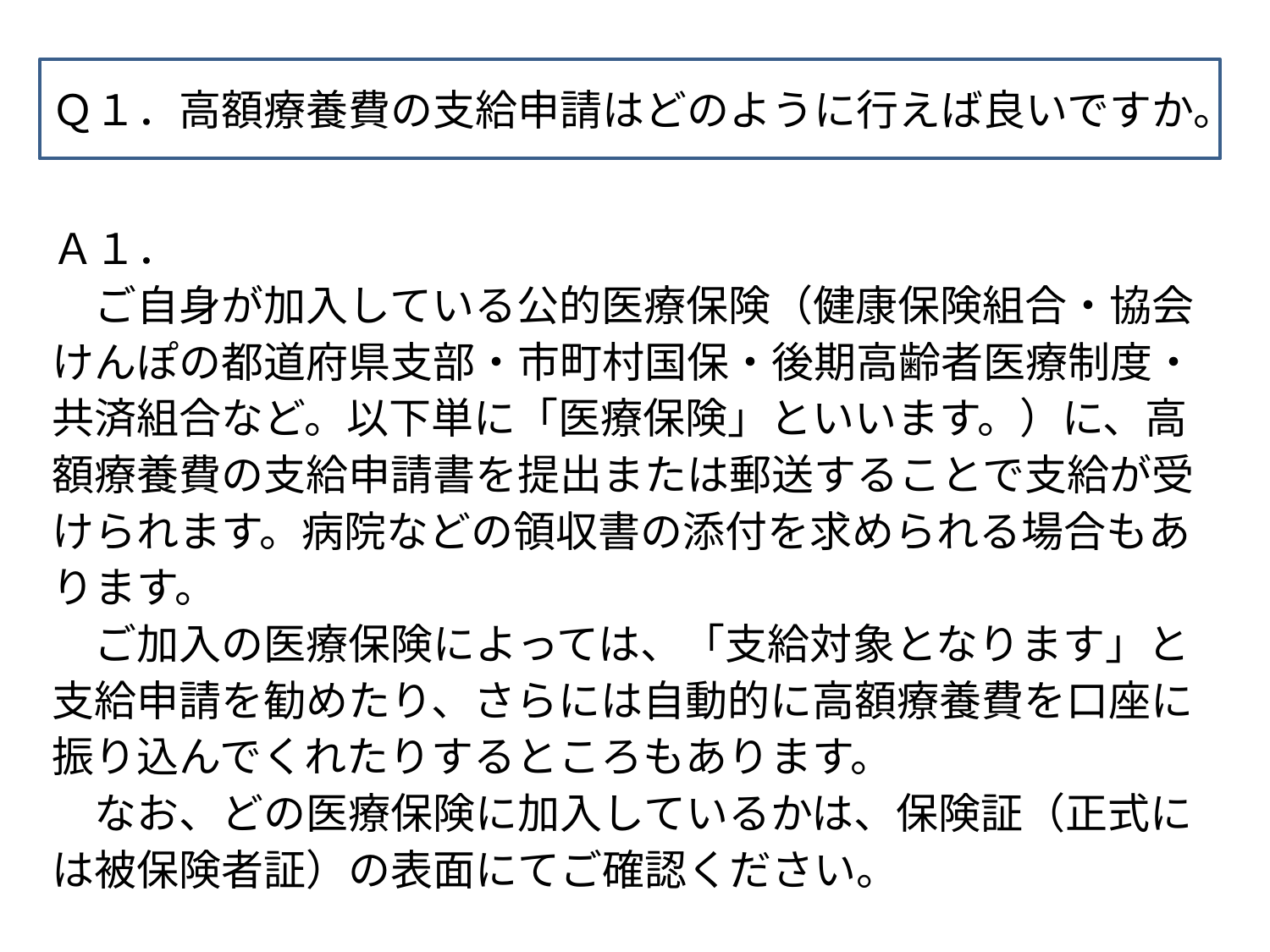

Ｑ１．高額療養費の支給申請はどのように行えば良いですか。
Ａ１．
　ご自身が加入している公的医療保険（健康保険組合・協会けんぽの都道府県支部・市町村国保・後期高齢者医療制度・共済組合など。以下単に「医療保険」といいます。）に、高額療養費の支給申請書を提出または郵送することで支給が受けられます。病院などの領収書の添付を求められる場合もあります。
　ご加入の医療保険によっては、「支給対象となります」と支給申請を勧めたり、さらには自動的に高額療養費を口座に振り込んでくれたりするところもあります。
　なお、どの医療保険に加入しているかは、保険証（正式には被保険者証）の表面にてご確認ください。